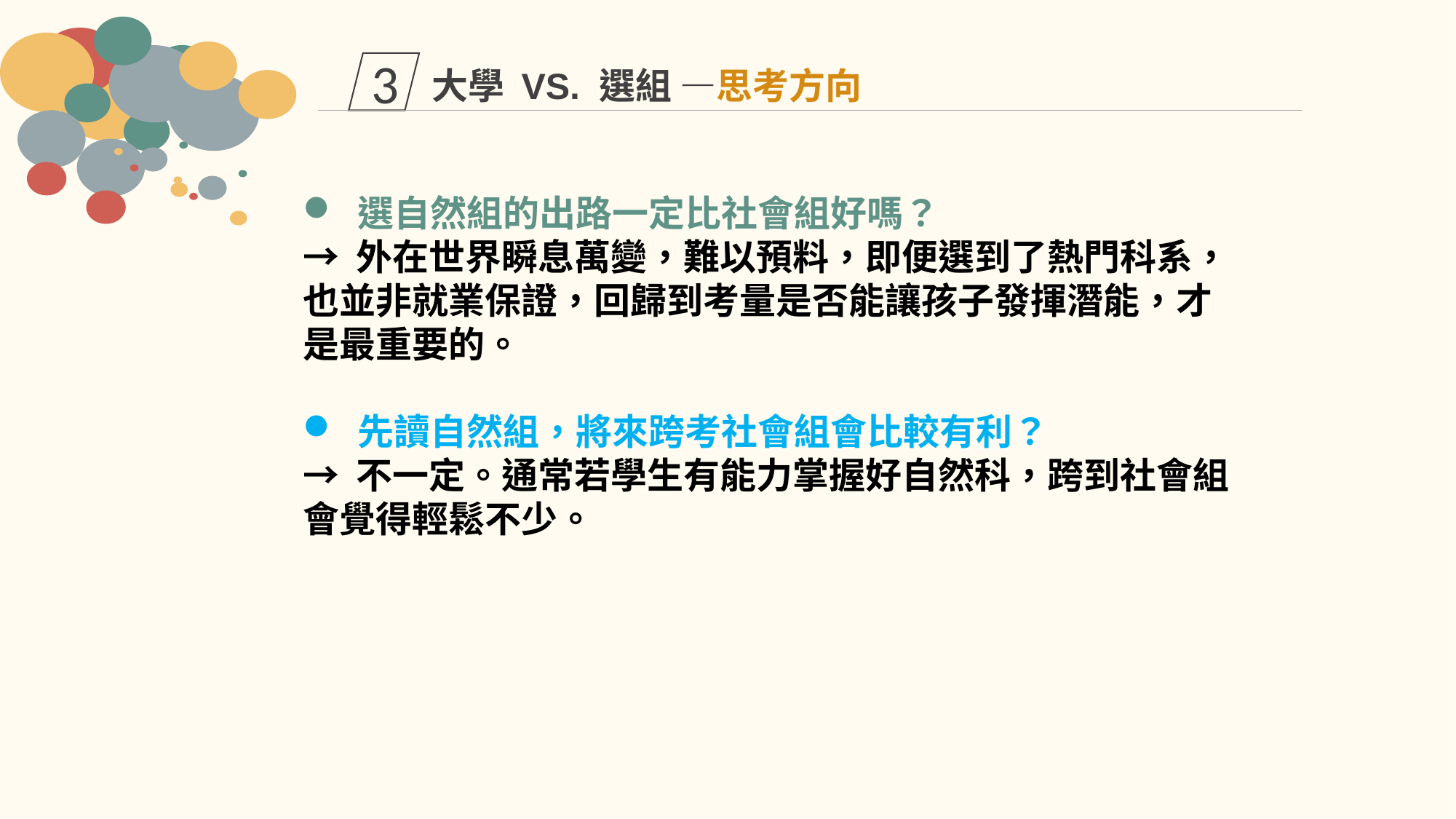

3
大學 VS. 選組 —思考方向
選自然組的出路一定比社會組好嗎？
→ 外在世界瞬息萬變，難以預料，即便選到了熱門科系，也並非就業保證，回歸到考量是否能讓孩子發揮潛能，才是最重要的。

先讀自然組，將來跨考社會組會比較有利？
→ 不一定。通常若學生有能力掌握好自然科，跨到社會組會覺得輕鬆不少。